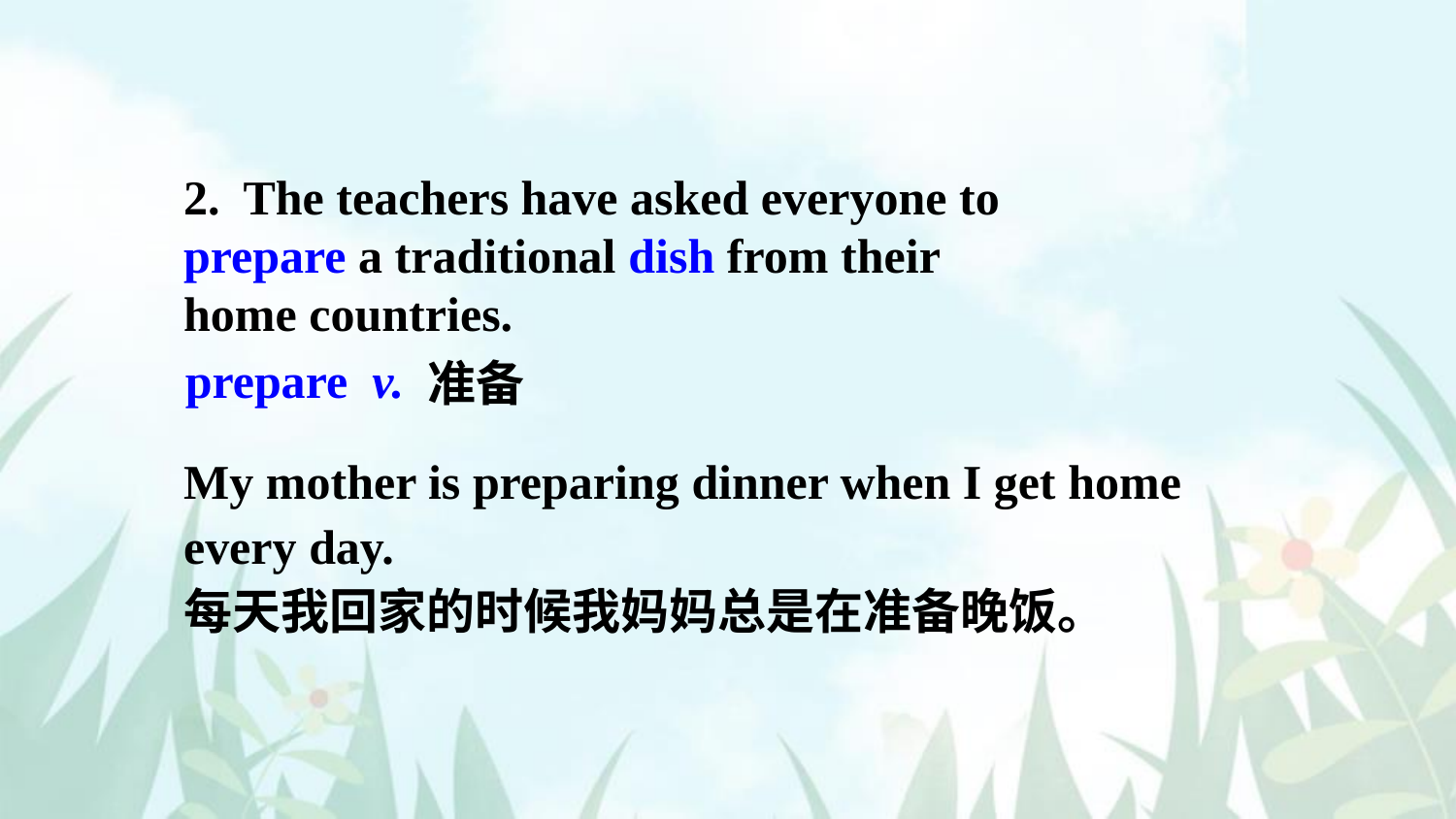

2.  The teachers have asked everyone to prepare a traditional dish from their home countries.
 prepare  v.
准备
My mother is preparing dinner when I get home every day.
每天我回家的时候我妈妈总是在准备晚饭。